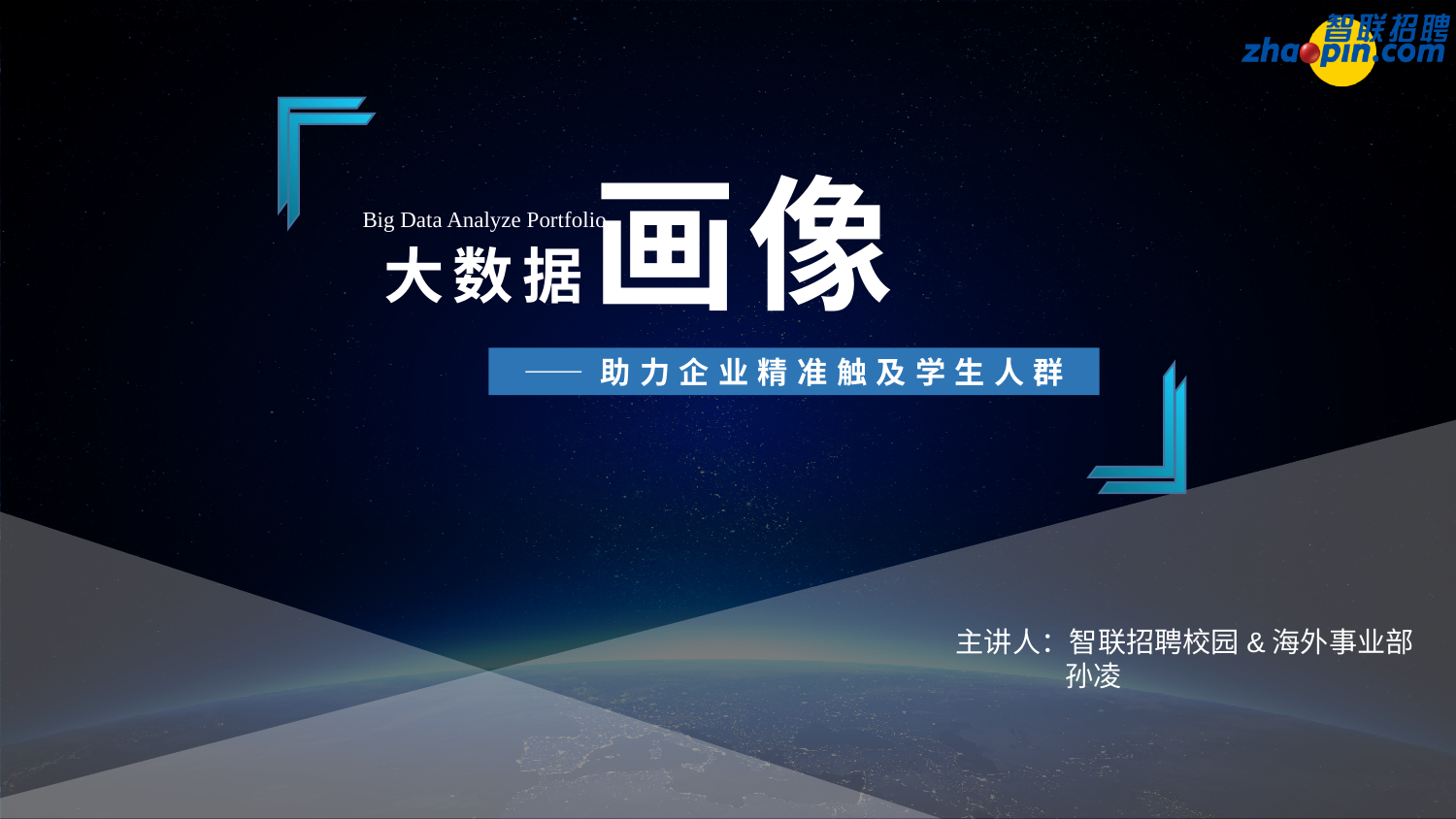

大数据画像
Big Data Analyze Portfolio
——助力企业精准触及学生人群

主讲人：智联招聘校园&海外事业部
孙凌